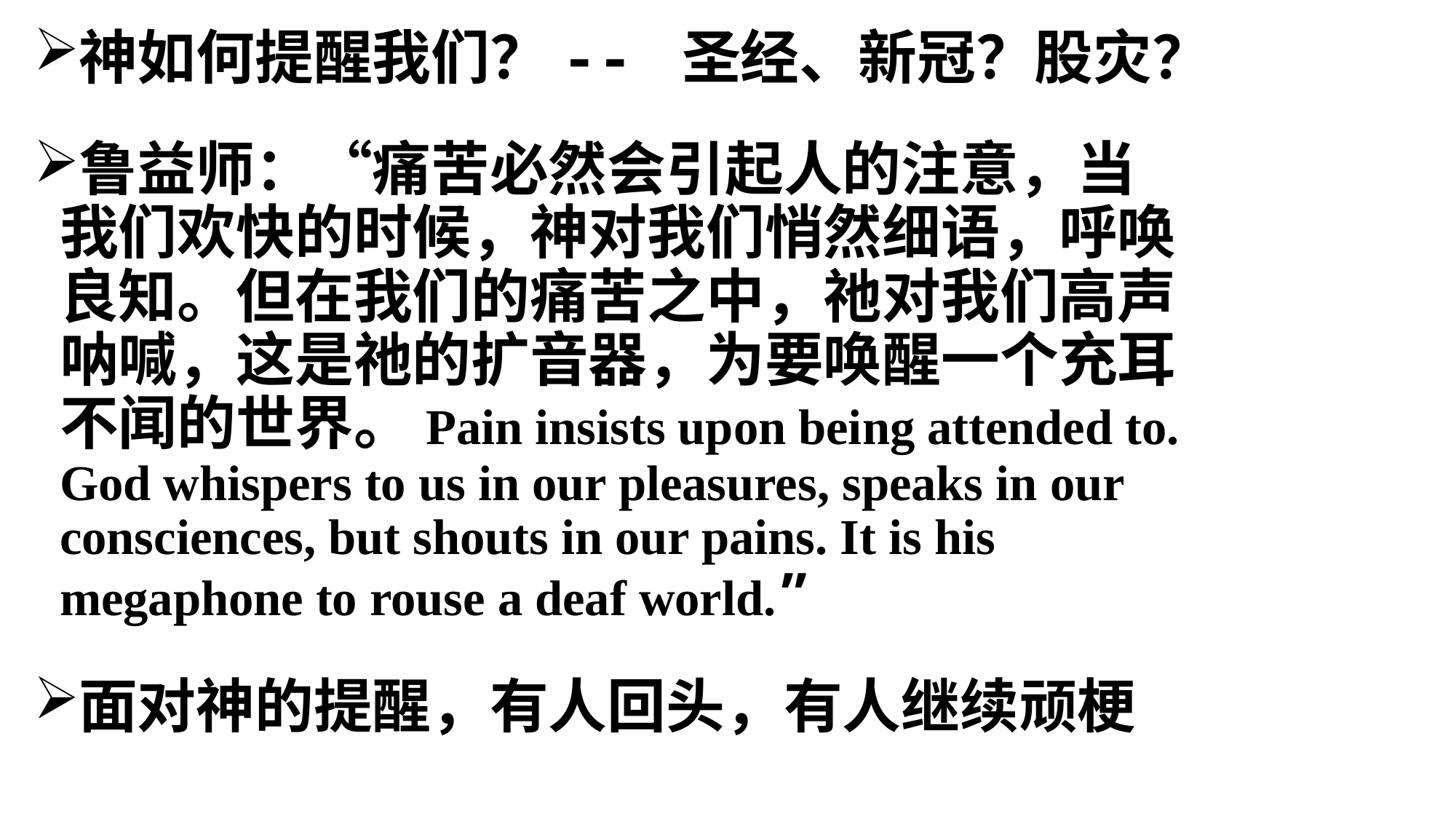

神如何提醒我们？-- 圣经、新冠？股灾？

鲁益师：“痛苦必然会引起人的注意，当我们欢快的时候，神对我们悄然细语，呼唤良知。但在我们的痛苦之中，祂对我们高声呐喊，这是祂的扩音器，为要唤醒一个充耳不闻的世界。Pain insists upon being attended to. God whispers to us in our pleasures, speaks in our consciences, but shouts in our pains. It is his megaphone to rouse a deaf world.”

面对神的提醒，有人回头，有人继续顽梗